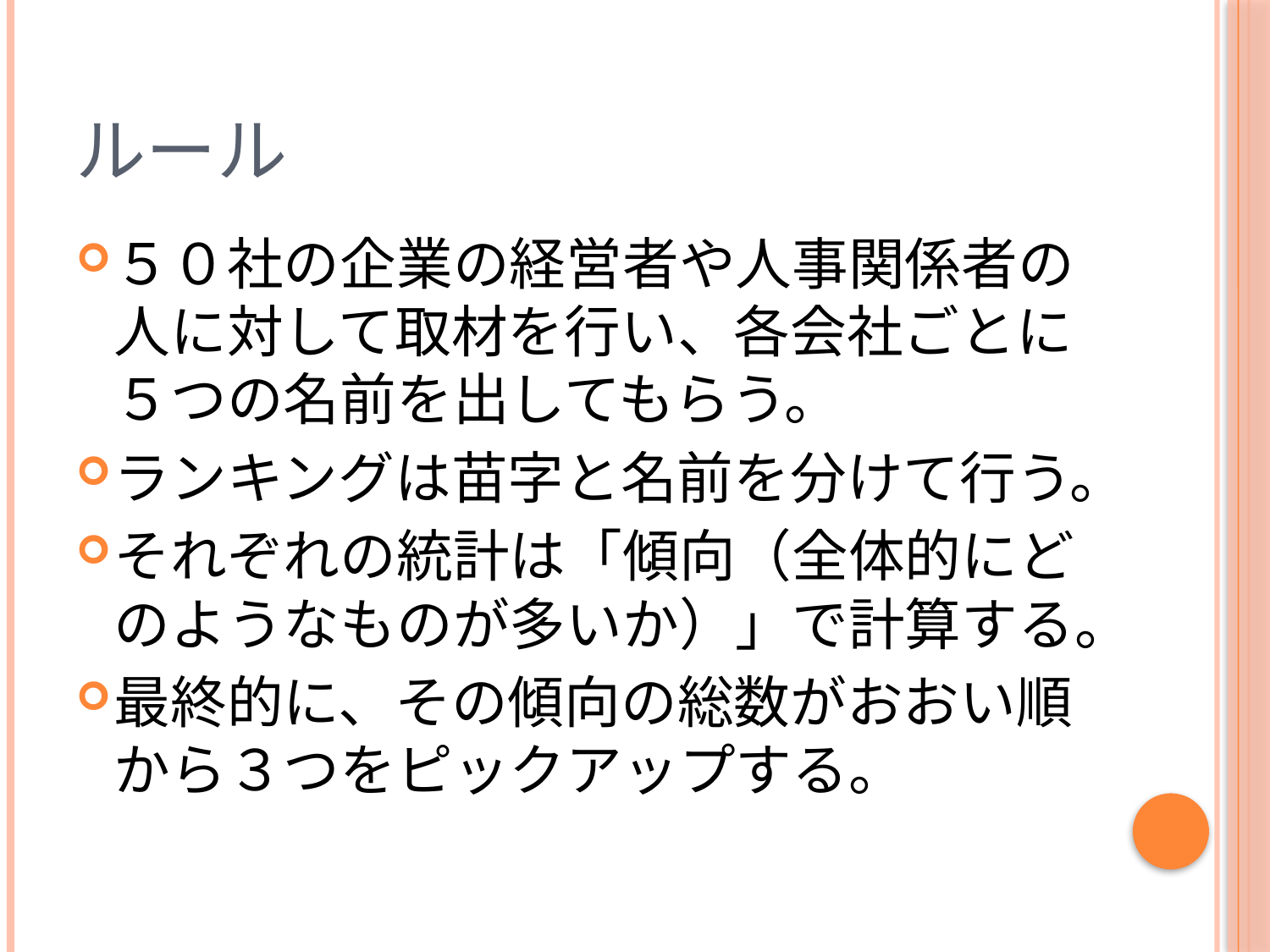

# ルール
５０社の企業の経営者や人事関係者の人に対して取材を行い、各会社ごとに５つの名前を出してもらう。
ランキングは苗字と名前を分けて行う。
それぞれの統計は「傾向（全体的にどのようなものが多いか）」で計算する。
最終的に、その傾向の総数がおおい順から３つをピックアップする。